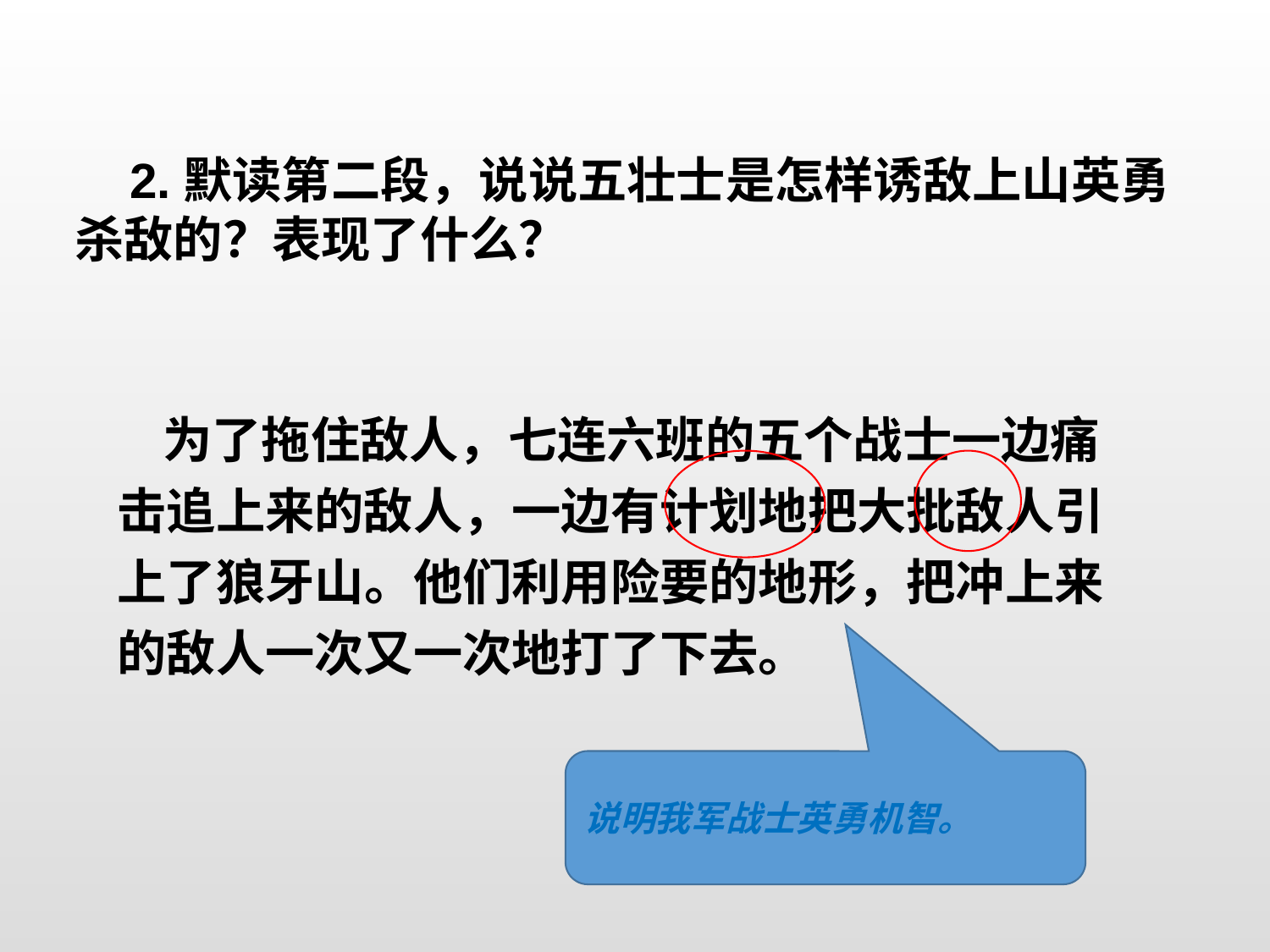

2.默读第二段，说说五壮士是怎样诱敌上山英勇杀敌的？表现了什么？
   为了拖住敌人，七连六班的五个战士一边痛击追上来的敌人，一边有计划地把大批敌人引上了狼牙山。他们利用险要的地形，把冲上来的敌人一次又一次地打了下去。

说明我军战士英勇机智。